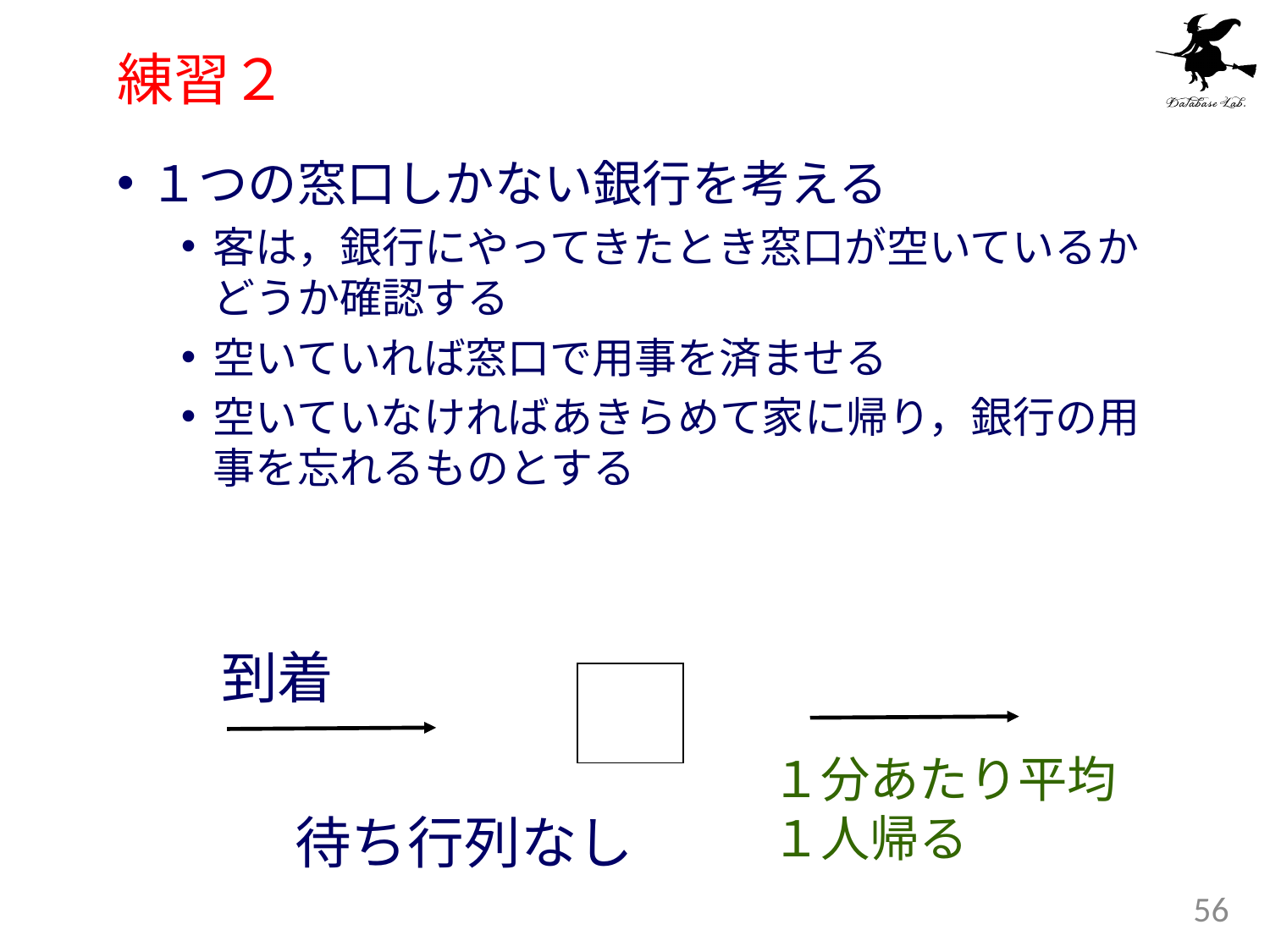

# 練習２
１つの窓口しかない銀行を考える
客は，銀行にやってきたとき窓口が空いているかどうか確認する
空いていれば窓口で用事を済ませる
空いていなければあきらめて家に帰り，銀行の用事を忘れるものとする
到着

１分あたり平均
１人帰る
待ち行列なし

56